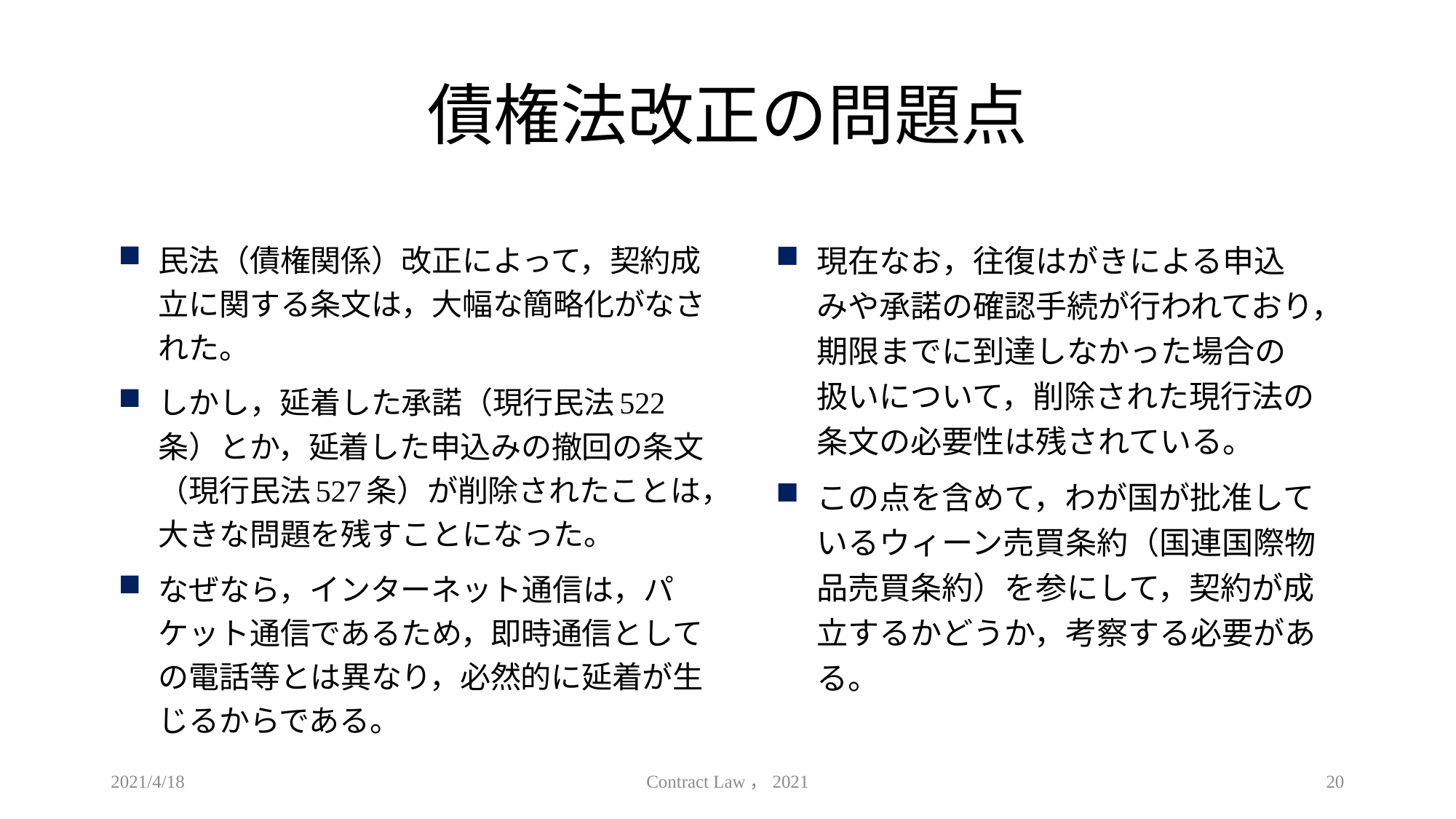

# 債権法改正の問題点
民法（債権関係）改正によって，契約成立に関する条文は，大幅な簡略化がなされた。
しかし，延着した承諾（現行民法522条）とか，延着した申込みの撤回の条文（現行民法527条）が削除されたことは，大きな問題を残すことになった。
なぜなら，インターネット通信は，パケット通信であるため，即時通信としての電話等とは異なり，必然的に延着が生じるからである。
現在なお，往復はがきによる申込みや承諾の確認手続が行われており，期限までに到達しなかった場合の扱いについて，削除された現行法の条文の必要性は残されている。
この点を含めて，わが国が批准しているウィーン売買条約（国連国際物品売買条約）を参にして，契約が成立するかどうか，考察する必要がある。
2021/4/18
Contract Law，2021
20